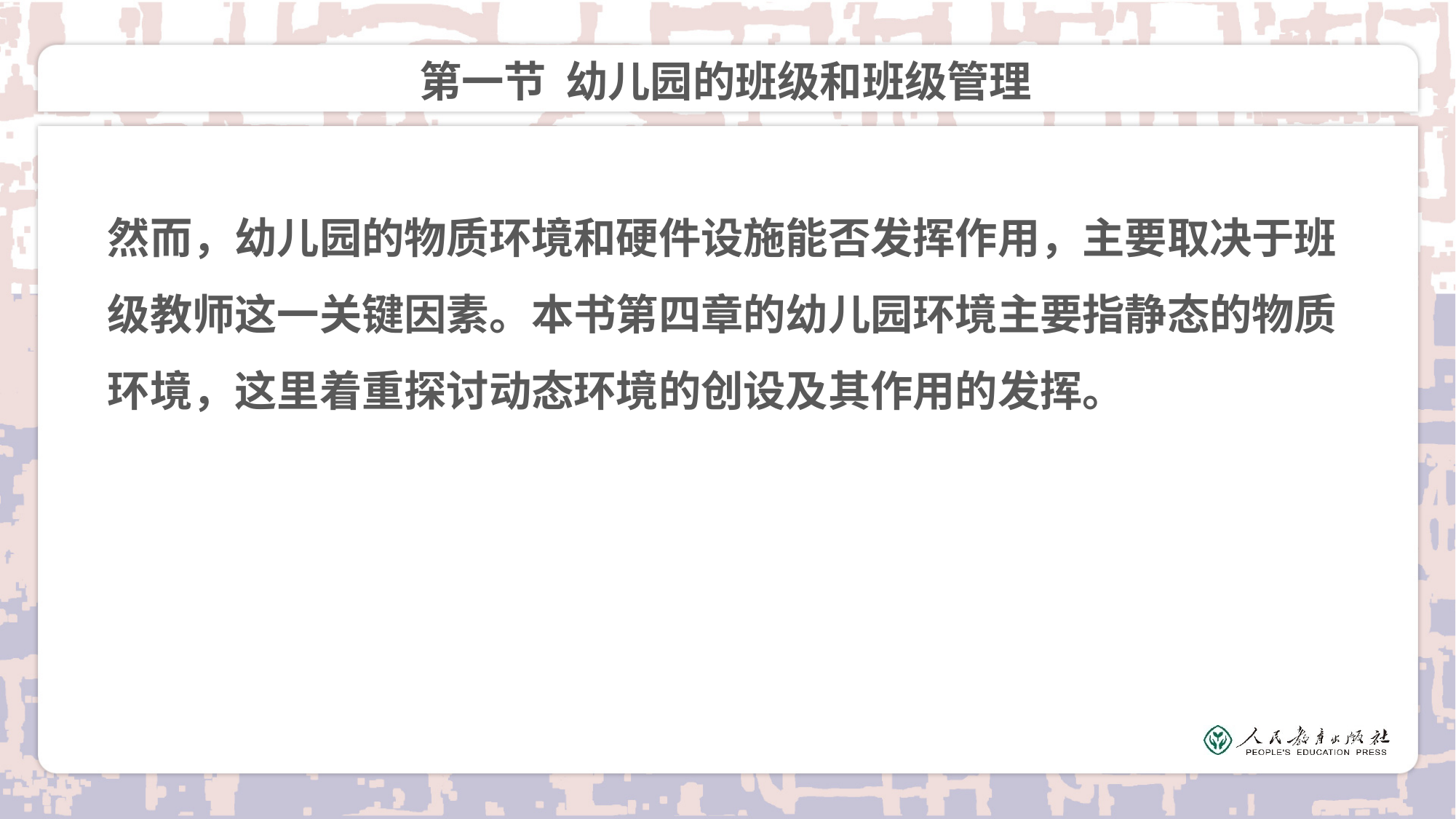

# 第一节  幼儿园的班级和班级管理
然而，幼儿园的物质环境和硬件设施能否发挥作用，主要取决于班级教师这一关键因素。本书第四章的幼儿园环境主要指静态的物质环境，这里着重探讨动态环境的创设及其作用的发挥。